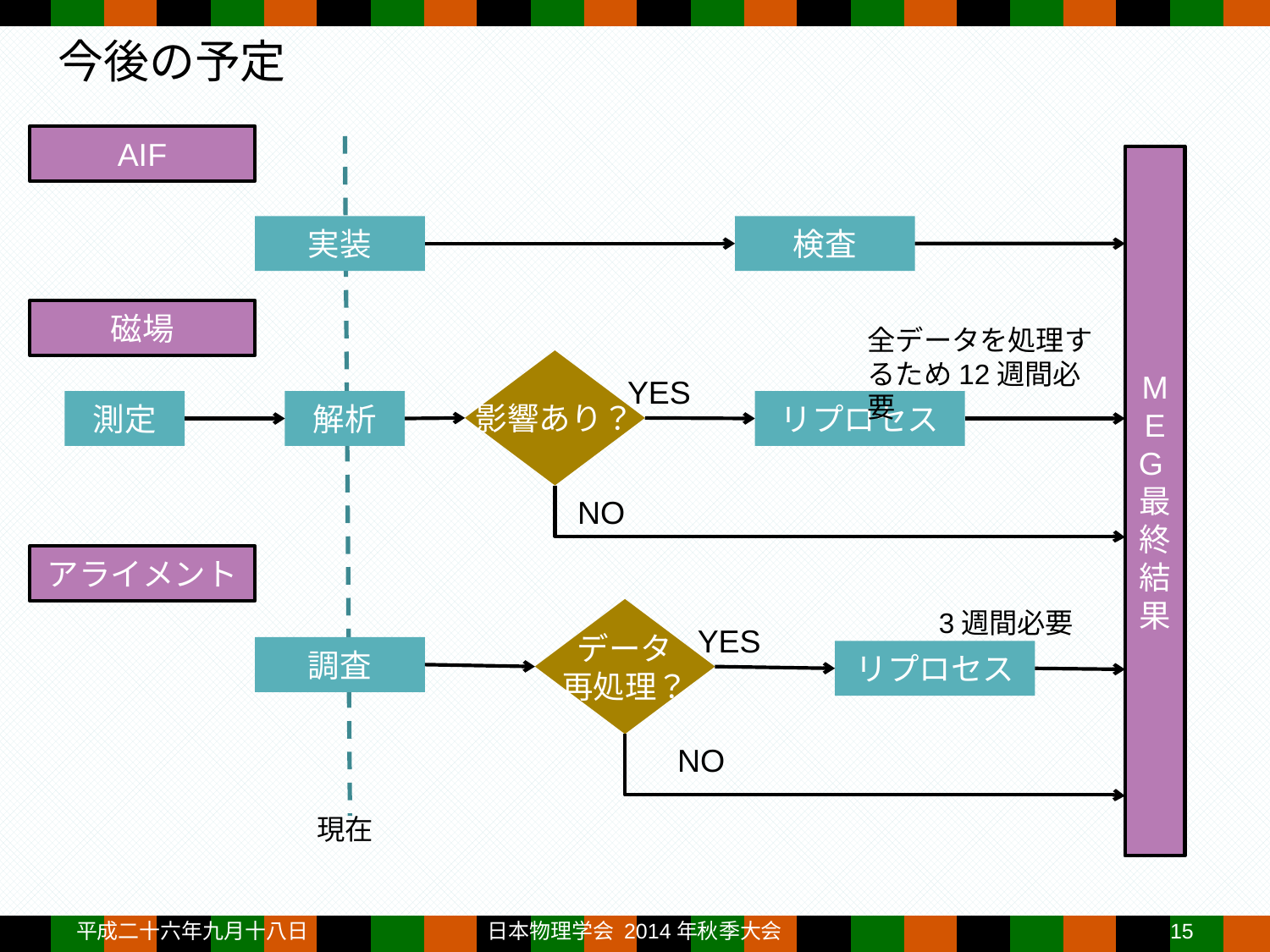

# 今後の予定
AIF
MEG最終結果
実装
検査
磁場
全データを処理するため12週間必要
影響あり？
YES
測定
解析
リプロセス
NO
アライメント
3週間必要
データ
再処理？
YES
調査
リプロセス
NO
現在
平成二十六年九月十八日
日本物理学会 2014年秋季大会
15